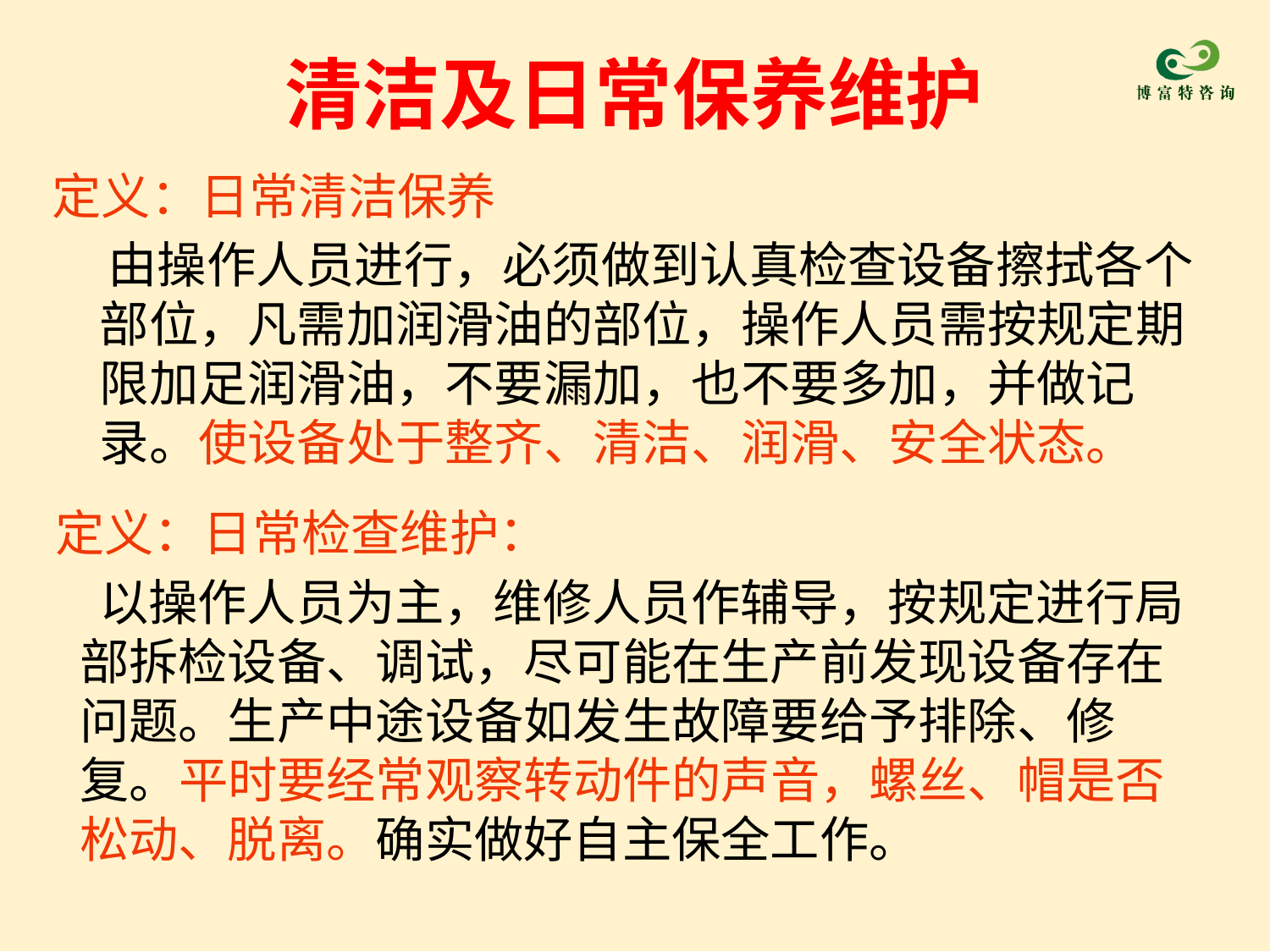

清洁及日常保养维护
定义：日常清洁保养
    由操作人员进行，必须做到认真检查设备擦拭各个部位，凡需加润滑油的部位，操作人员需按规定期限加足润滑油，不要漏加，也不要多加，并做记录。使设备处于整齐、清洁、润滑、安全状态。

 定义：日常检查维护：
     以操作人员为主，维修人员作辅导，按规定进行局部拆检设备、调试，尽可能在生产前发现设备存在问题。生产中途设备如发生故障要给予排除、修复。平时要经常观察转动件的声音，螺丝、帽是否松动、脱离。确实做好自主保全工作。
10